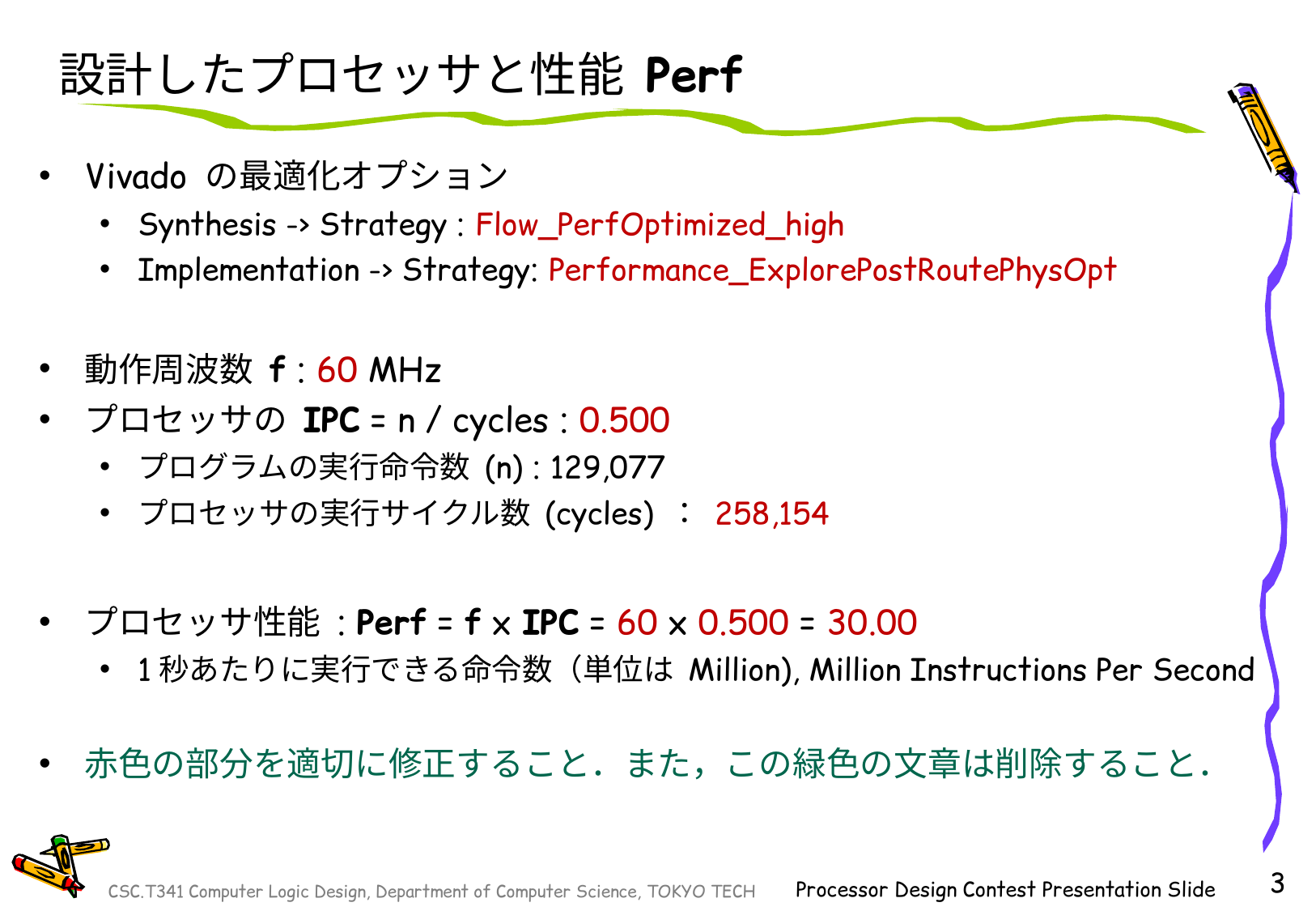

# 設計したプロセッサと性能 Perf
Vivado の最適化オプション
Synthesis -> Strategy : Flow_PerfOptimized_high
Implementation -> Strategy: Performance_ExplorePostRoutePhysOpt

動作周波数 f : 60 MHz
プロセッサの IPC = n / cycles : 0.500
プログラムの実行命令数 (n) : 129,077
プロセッサの実行サイクル数 (cycles) ： 258,154

プロセッサ性能 : Perf = f x IPC = 60 x 0.500 = 30.00
1秒あたりに実行できる命令数（単位は Million), Million Instructions Per Second

赤色の部分を適切に修正すること．また，この緑色の文章は削除すること．
3
Processor Design Contest Presentation Slide